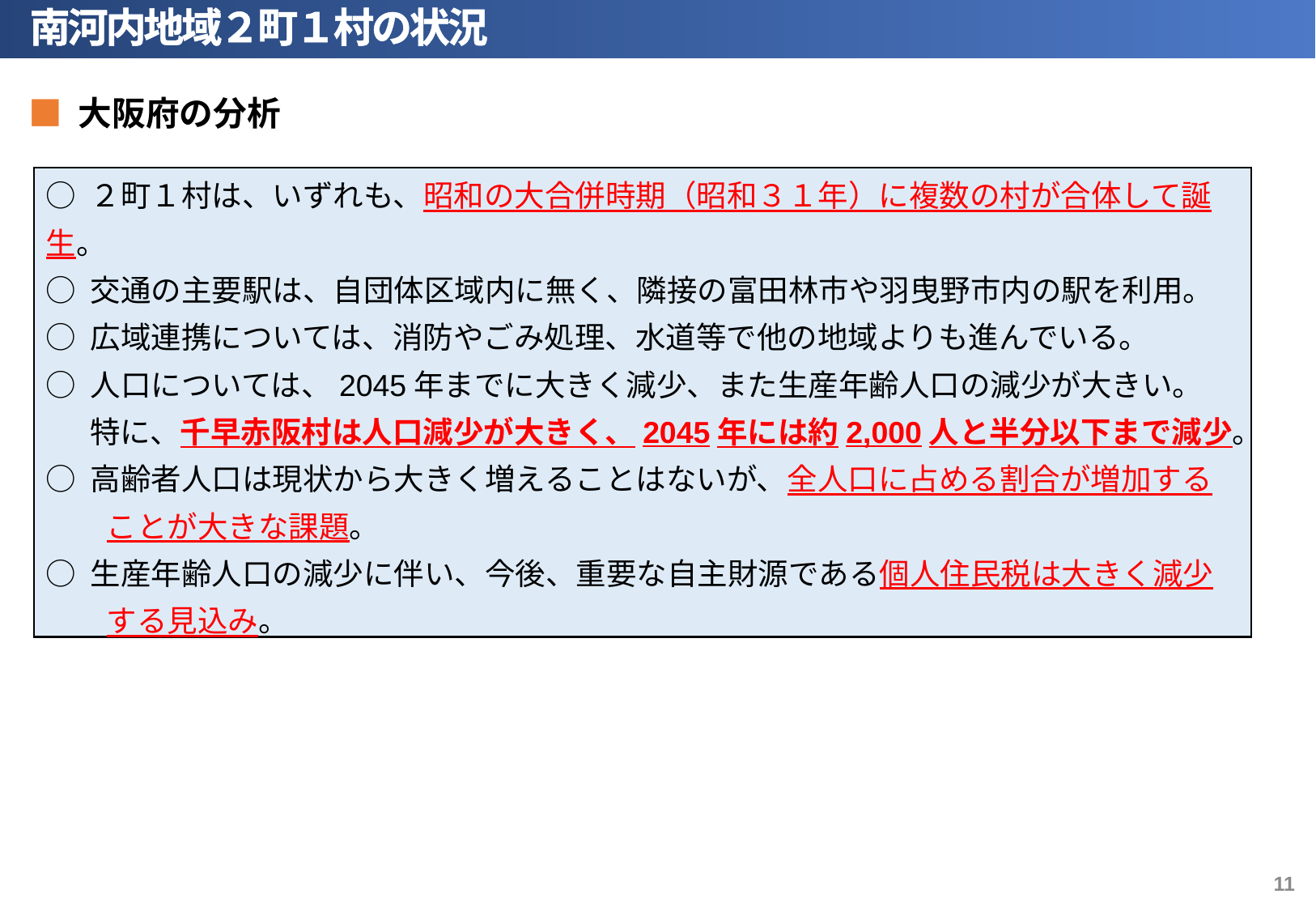

南河内地域２町１村の状況

■ 大阪府の分析

○ ２町１村は、いずれも、昭和の大合併時期（昭和３１年）に複数の村が合体して誕生。
○ 交通の主要駅は、自団体区域内に無く、隣接の富田林市や羽曳野市内の駅を利用。
○ 広域連携については、消防やごみ処理、水道等で他の地域よりも進んでいる。
○ 人口については、2045年までに大きく減少、また生産年齢人口の減少が大きい。
　  特に、千早赤阪村は人口減少が大きく、2045年には約2,000人と半分以下まで減少。
○ 高齢者人口は現状から大きく増えることはないが、全人口に占める割合が増加する
　　ことが大きな課題。
○ 生産年齢人口の減少に伴い、今後、重要な自主財源である個人住民税は大きく減少
　　する見込み。

11